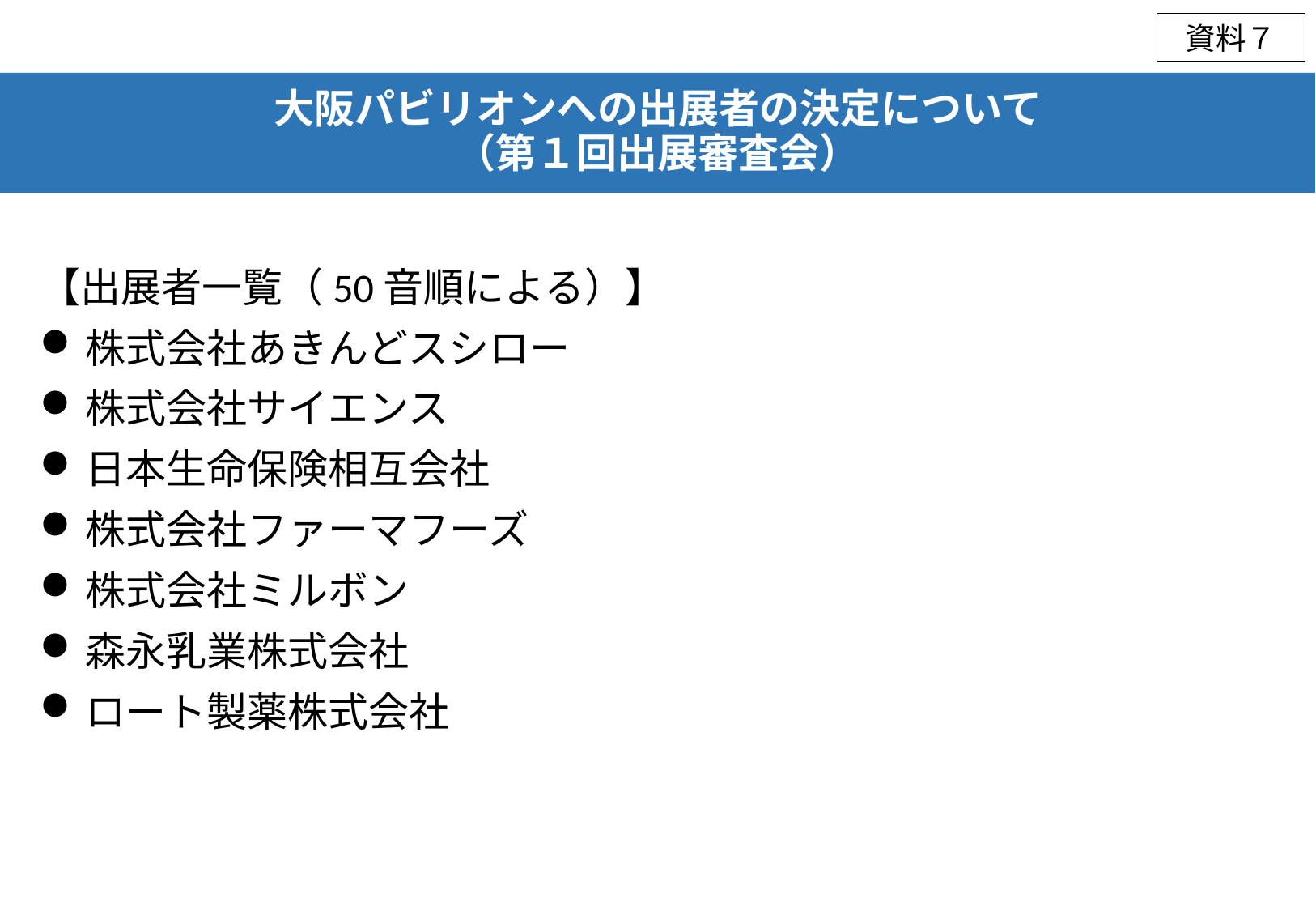

資料７
# 大阪パビリオンへの出展者の決定について （第１回出展審査会）
【出展者一覧（50音順による）】
株式会社あきんどスシロー
株式会社サイエンス
日本生命保険相互会社
株式会社ファーマフーズ
株式会社ミルボン
森永乳業株式会社
ロート製薬株式会社